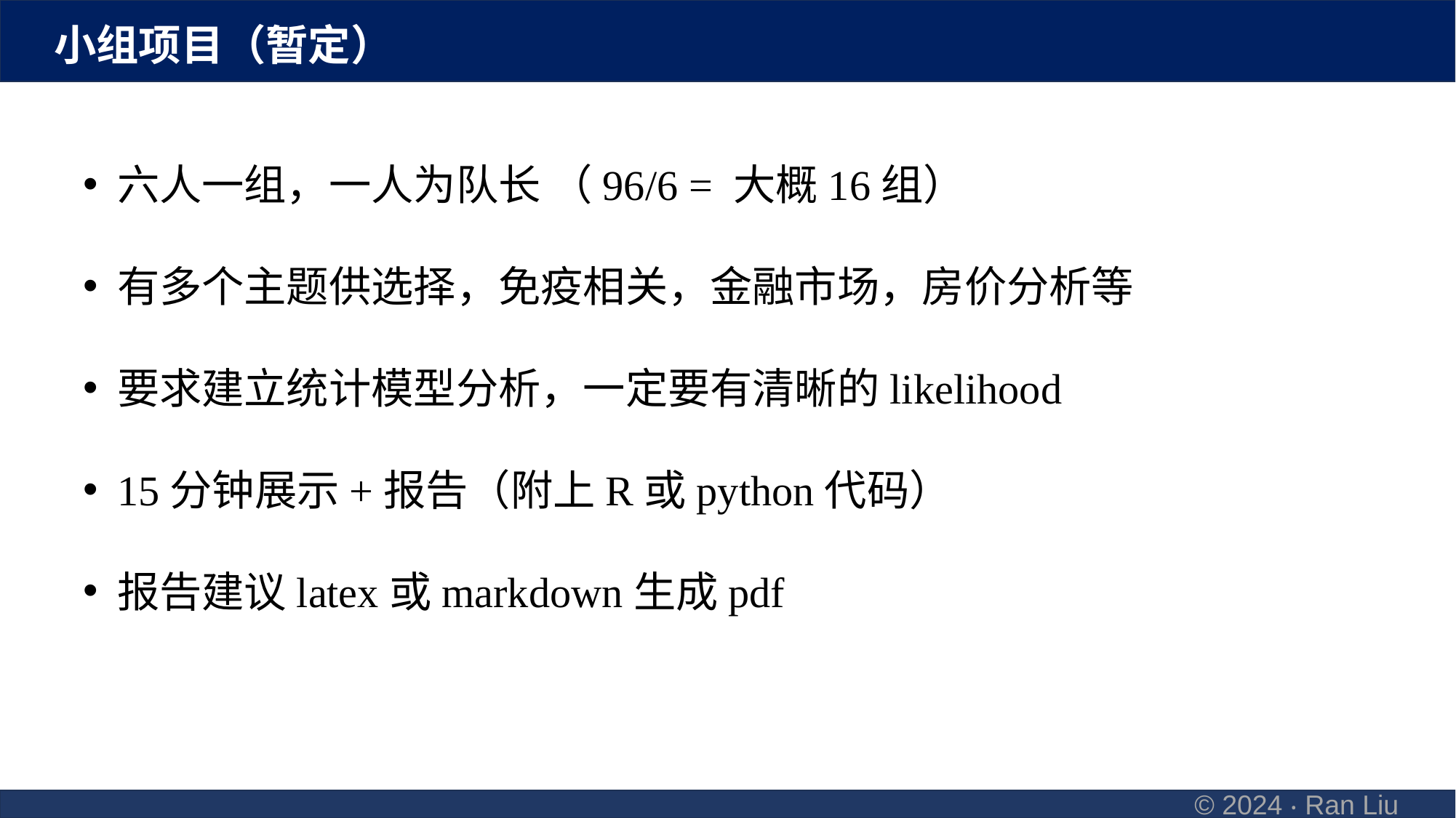

小组项目（暂定）
六人一组，一人为队长 （96/6 = 大概16组）
有多个主题供选择，免疫相关，金融市场，房价分析等
要求建立统计模型分析，一定要有清晰的likelihood
15分钟展示+报告（附上R或python代码）
报告建议latex或markdown生成pdf